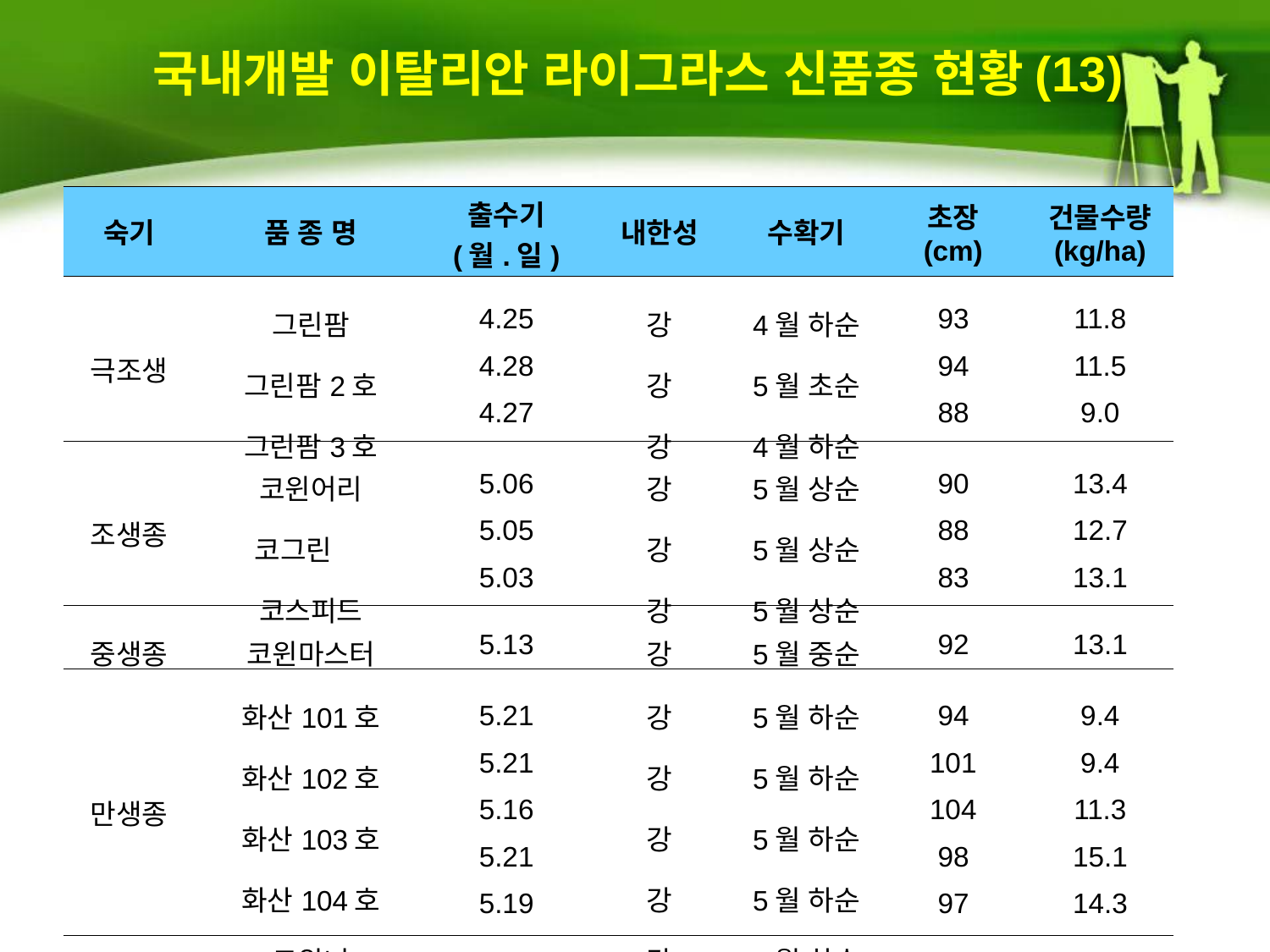

국내개발 이탈리안 라이그라스 신품종 현황(13)
| 숙기 | 품 종 명 | 출수기 (월.일) | 내한성 | 수확기 | 초장 (cm) | 건물수량 (kg/ha) |
| --- | --- | --- | --- | --- | --- | --- |
| 극조생 | 그린팜 그린팜2호 그린팜3호 | 4.25 4.28 4.27 | 강 강 강 | 4월 하순 5월 초순 4월 하순 | 93 94 88 | 11.8 11.5 9.0 |
| 조생종 | 코윈어리 코그린 코스피드 | 5.06 5.05 5.03 | 강 강 강 | 5월 상순 5월 상순 5월 상순 | 90 88 83 | 13.4 12.7 13.1 |
| 중생종 | 코윈마스터 | 5.13 | 강 | 5월 중순 | 92 | 13.1 |
| 만생종 | 화산101호 화산102호 화산103호 화산104호 코위너 | 5.21 5.21 5.16 5.21 5.19 | 강 강 강 강 강 | 5월 하순 5월 하순 5월 하순 5월 하순 5월 하순 | 94 101 104 98 97 | 9.4 9.4 11.3 15.1 14.3 |